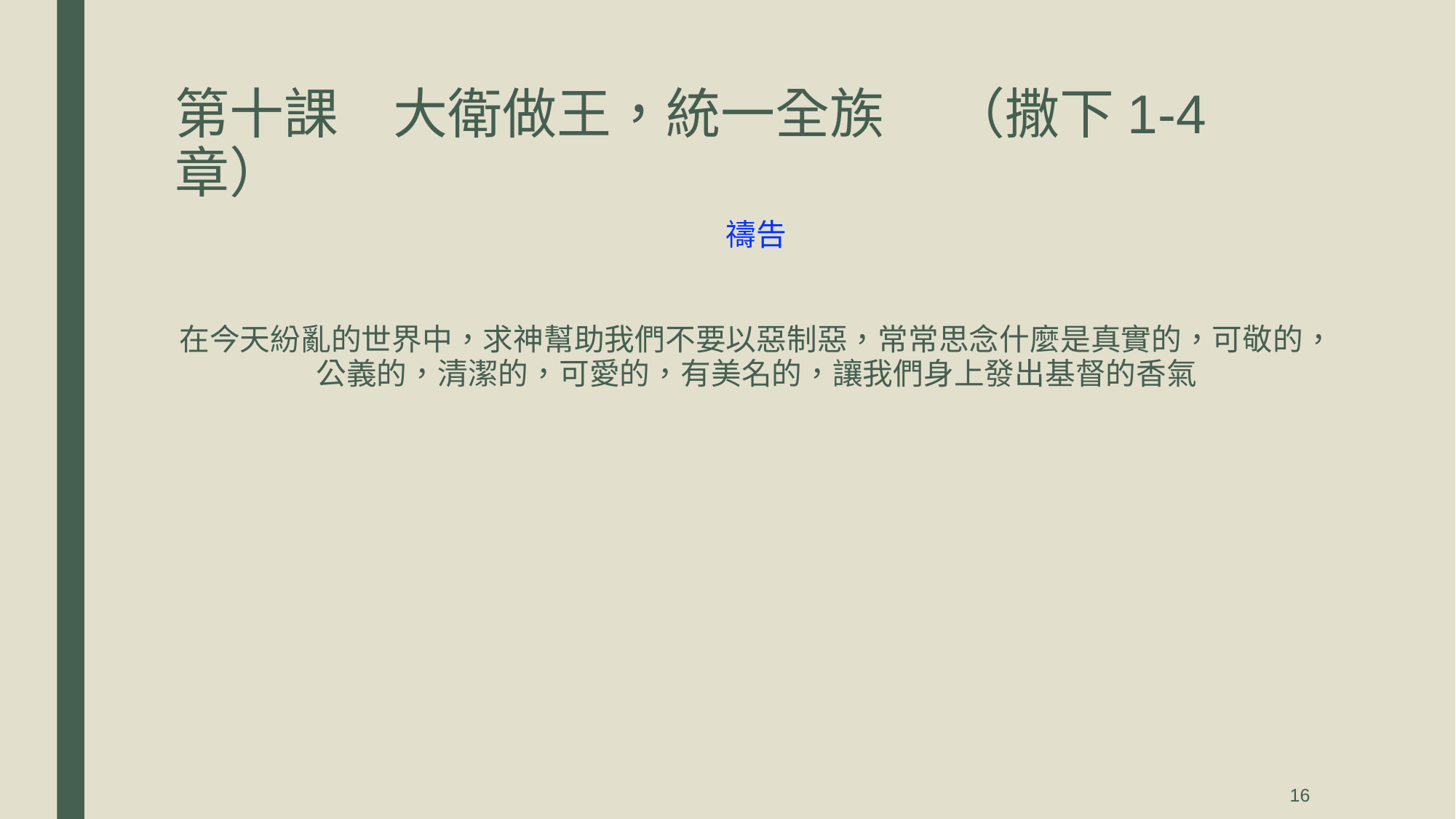

# 第十課	大衛做王，統一全族	 （撒下1-4章）
禱告

在今天紛亂的世界中，求神幫助我們不要以惡制惡，常常思念什麼是真實的，可敬的，公義的，清潔的，可愛的，有美名的，讓我們身上發出基督的香氣
16